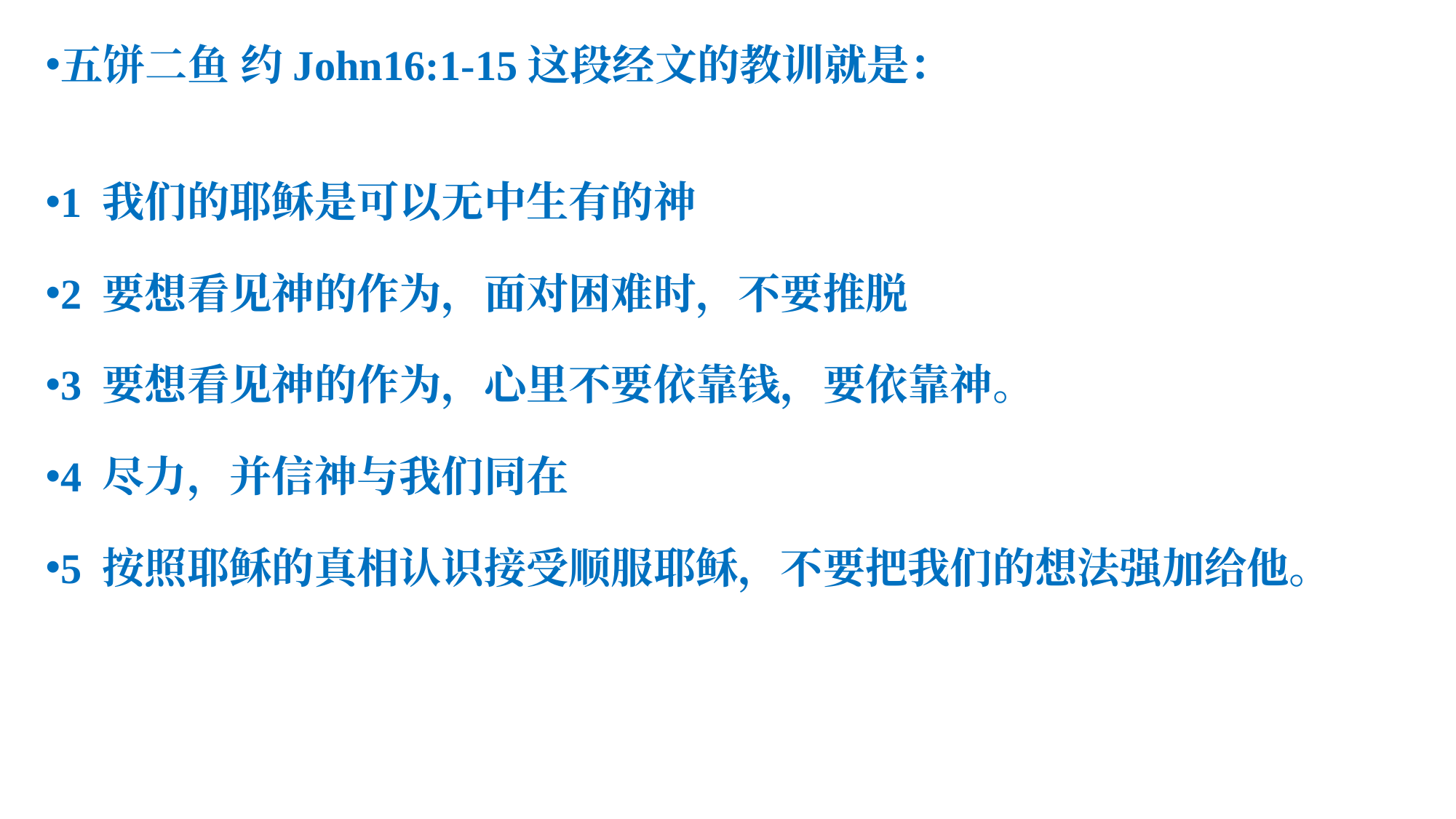

五饼二鱼 约John16:1-15这段经文的教训就是：

1 我们的耶稣是可以无中生有的神

2 要想看见神的作为，面对困难时，不要推脱

3 要想看见神的作为，心里不要依靠钱，要依靠神。

4 尽力，并信神与我们同在

5 按照耶稣的真相认识接受顺服耶稣，不要把我们的想法强加给他。